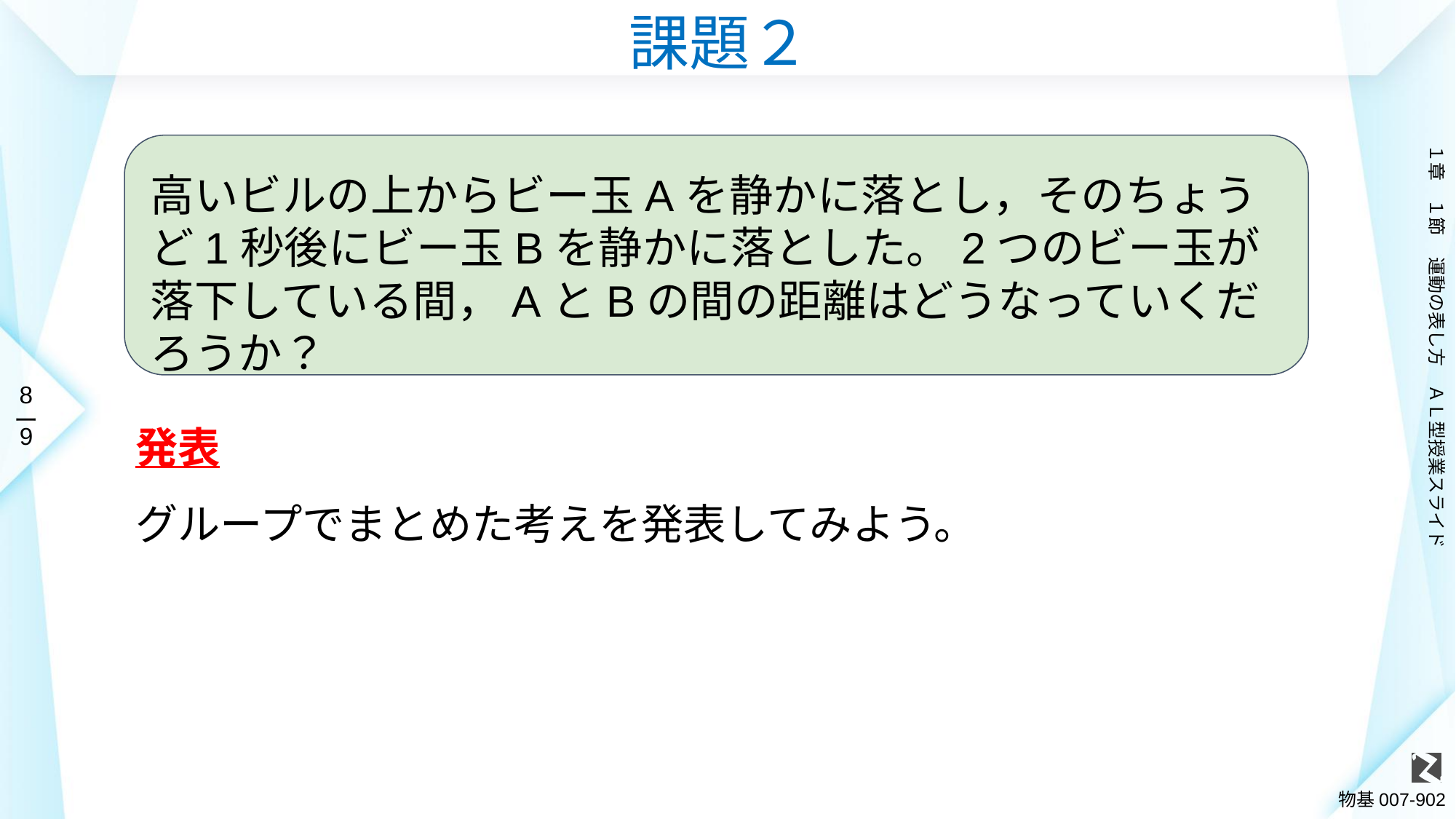

# 課題２

高いビルの上からビー玉Aを静かに落とし，そのちょうど1秒後にビー玉Bを静かに落とした。2つのビー玉が落下している間，AとBの間の距離はどうなっていくだろうか？

発表
グループでまとめた考えを発表してみよう。